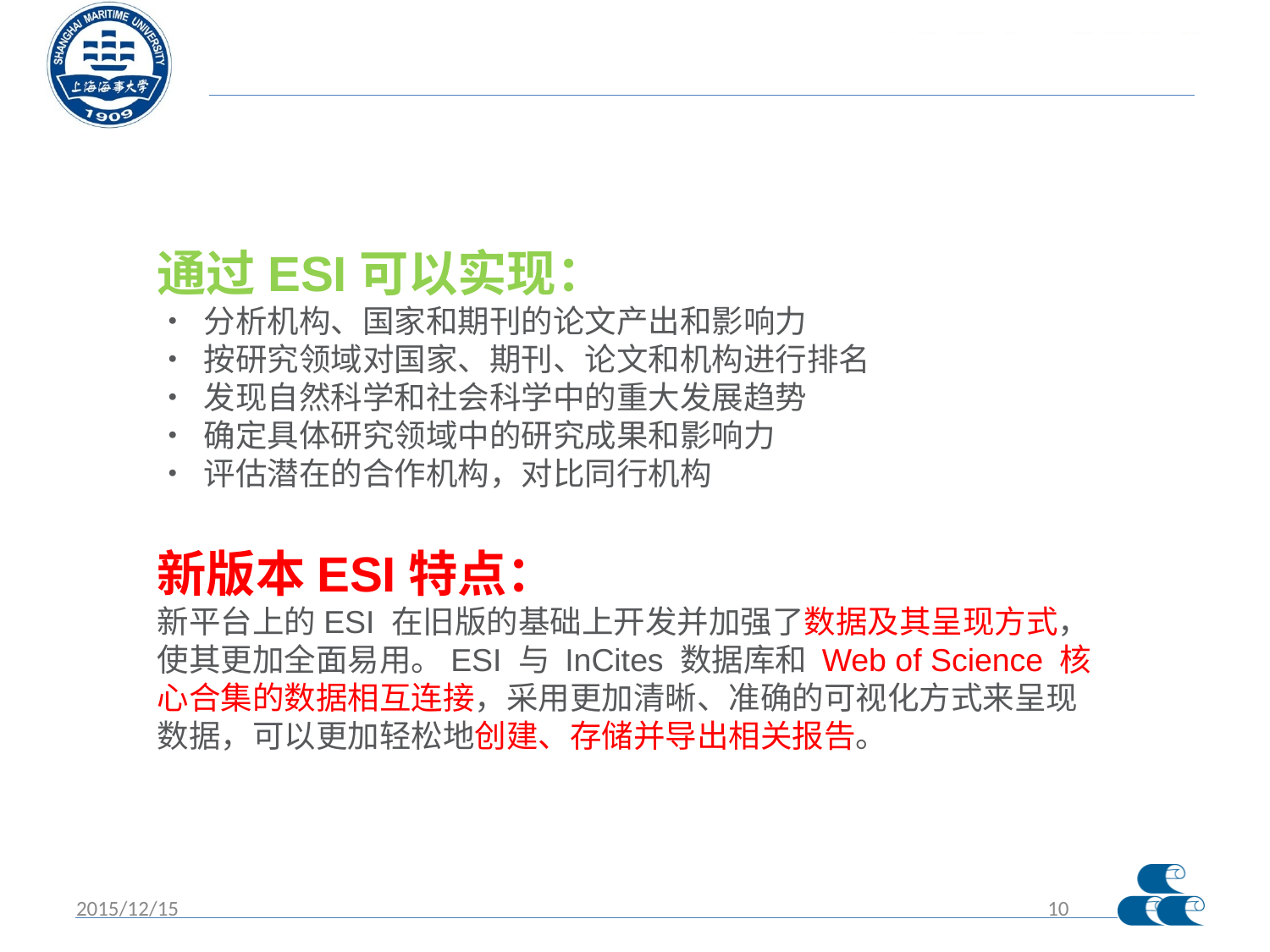

通过ESI可以实现：
• 分析机构、国家和期刊的论文产出和影响力
• 按研究领域对国家、期刊、论文和机构进行排名
• 发现自然科学和社会科学中的重大发展趋势
• 确定具体研究领域中的研究成果和影响力
• 评估潜在的合作机构，对比同行机构
新版本ESI特点：
新平台上的ESI 在旧版的基础上开发并加强了数据及其呈现方式，使其更加全面易用。ESI 与 InCites 数据库和 Web of Science 核心合集的数据相互连接，采用更加清晰、准确的可视化方式来呈现数据，可以更加轻松地创建、存储并导出相关报告。

2015/12/15
10